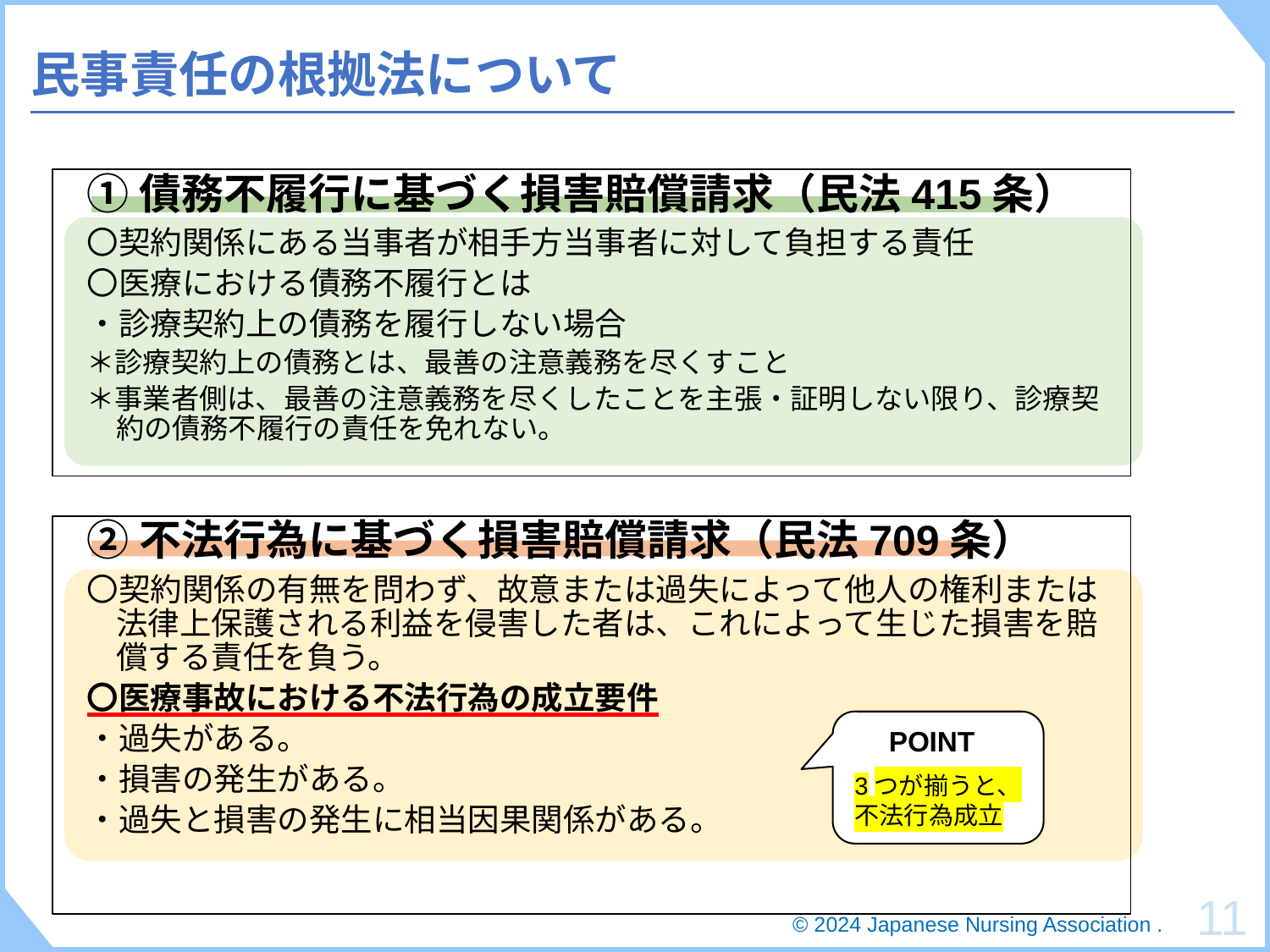

民事責任の根拠法について
①債務不履行に基づく損害賠償請求（民法415条）
〇契約関係にある当事者が相手方当事者に対して負担する責任
〇医療における債務不履行とは
・診療契約上の債務を履行しない場合
＊診療契約上の債務とは、最善の注意義務を尽くすこと
＊事業者側は、最善の注意義務を尽くしたことを主張・証明しない限り、診療契約の債務不履行の責任を免れない。

②不法行為に基づく損害賠償請求（民法709条）
〇契約関係の有無を問わず、故意または過失によって他人の権利または法律上保護される利益を侵害した者は、これによって生じた損害を賠償する責任を負う。
〇医療事故における不法行為の成立要件
・過失がある。
・損害の発生がある。
・過失と損害の発生に相当因果関係がある。

POINT
11
3つが揃うと、
不法行為成立